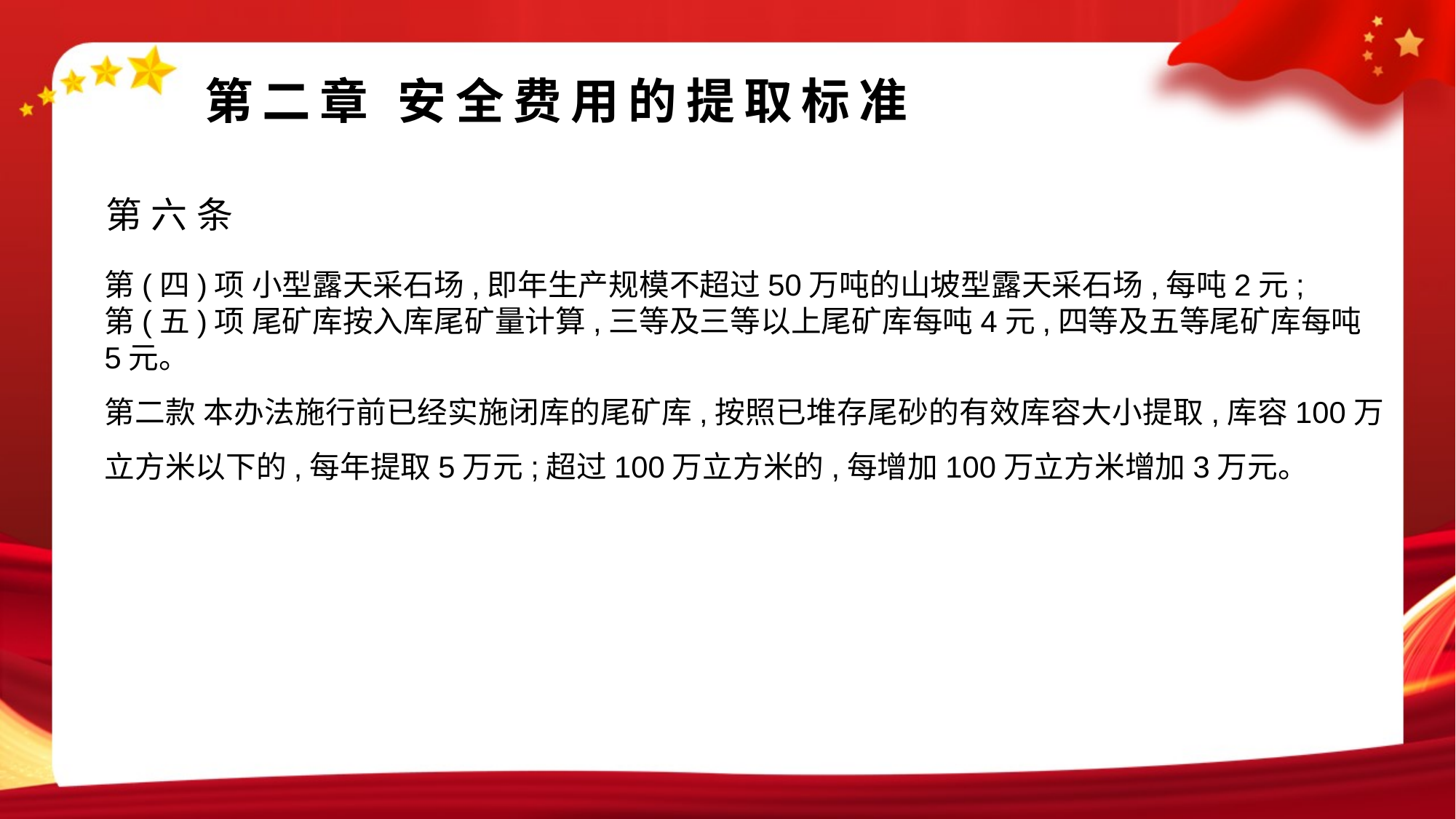

#
第二章 安全费用的提取标准
第六条
第(四)项 小型露天采石场,即年生产规模不超过50万吨的山坡型露天采石场,每吨2元;
第(五)项 尾矿库按入库尾矿量计算,三等及三等以上尾矿库每吨4元,四等及五等尾矿库每吨5元。
第二款 本办法施行前已经实施闭库的尾矿库,按照已堆存尾砂的有效库容大小提取,库容100万立方米以下的,每年提取5万元;超过100万立方米的,每增加100万立方米增加3万元。